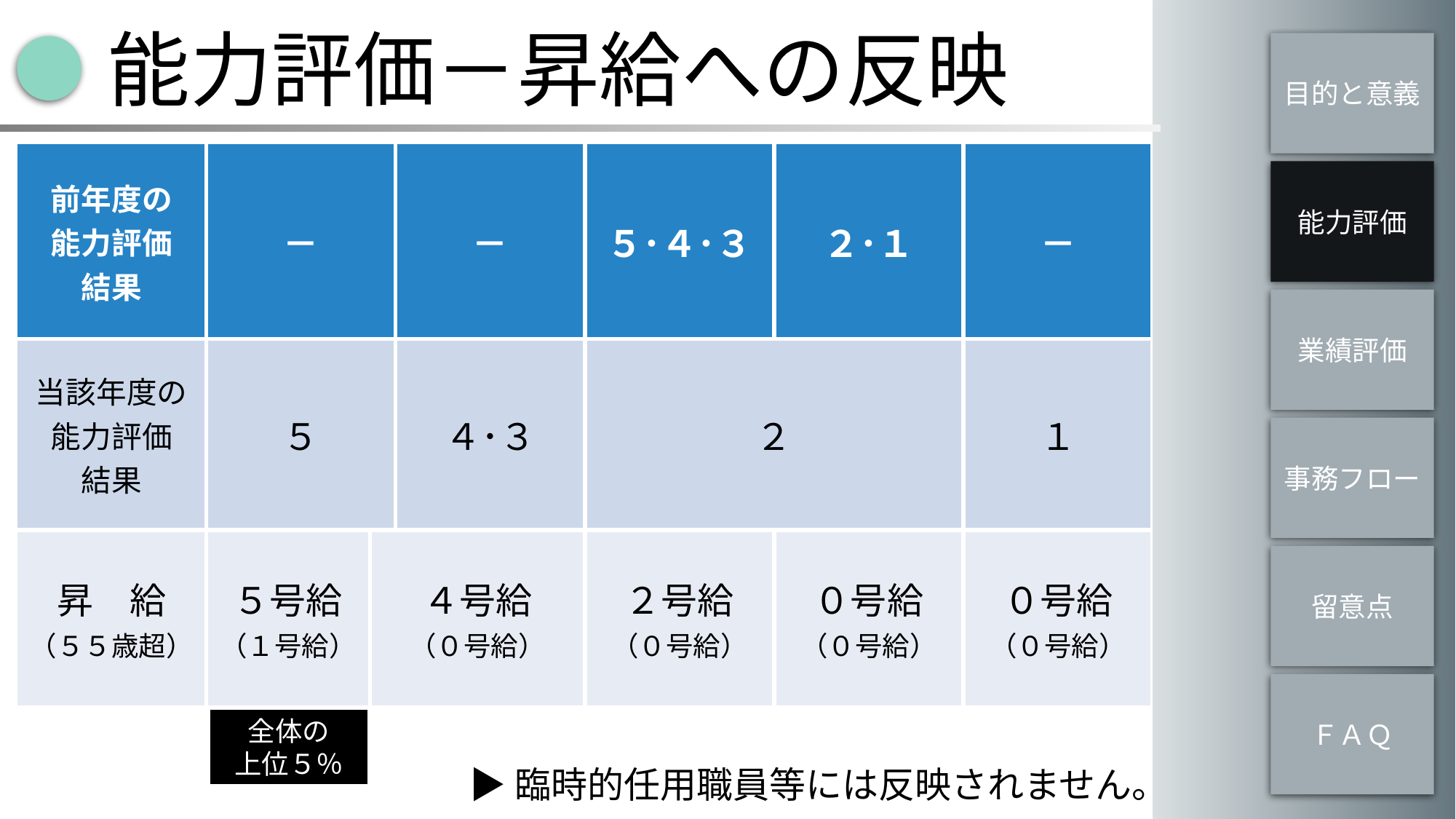

能力評価－昇給への反映
目的と意義

| 前年度の 能力評価 結果 | － |  | － | ５･４･３ | ２･１ | － |
| --- | --- | --- | --- | --- | --- | --- |
| 当該年度の 能力評価 結果 | ５ |  | ４･３ | ２ |  | １ |
| 昇　給 （５５歳超） | ５号給 （１号給） | ４号給 （０号給） |  | ２号給 （０号給） | ０号給 （０号給） | ０号給 （０号給） |
能力評価
業績評価
事務フロー
留意点
ＦＡＱ
全体の
上位５％
　▶ 臨時的任用職員等には反映されません。